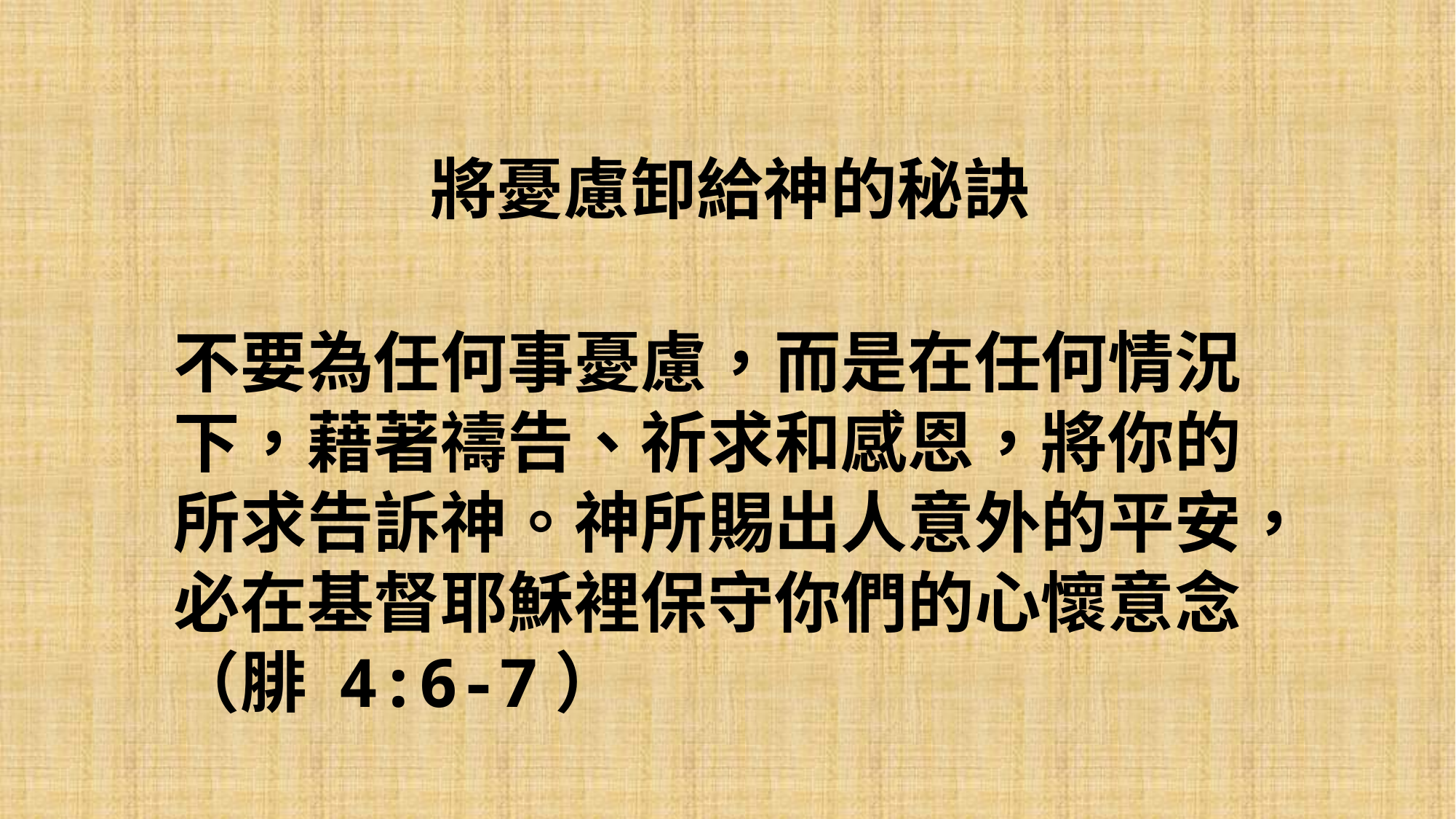

將憂慮卸給神的秘訣
不要為任何事憂慮，而是在任何情況下，藉著禱告、祈求和感恩，將你的所求告訴神。神所賜出人意外的平安，必在基督耶穌裡保守你們的心懷意念（腓 4:6-7）